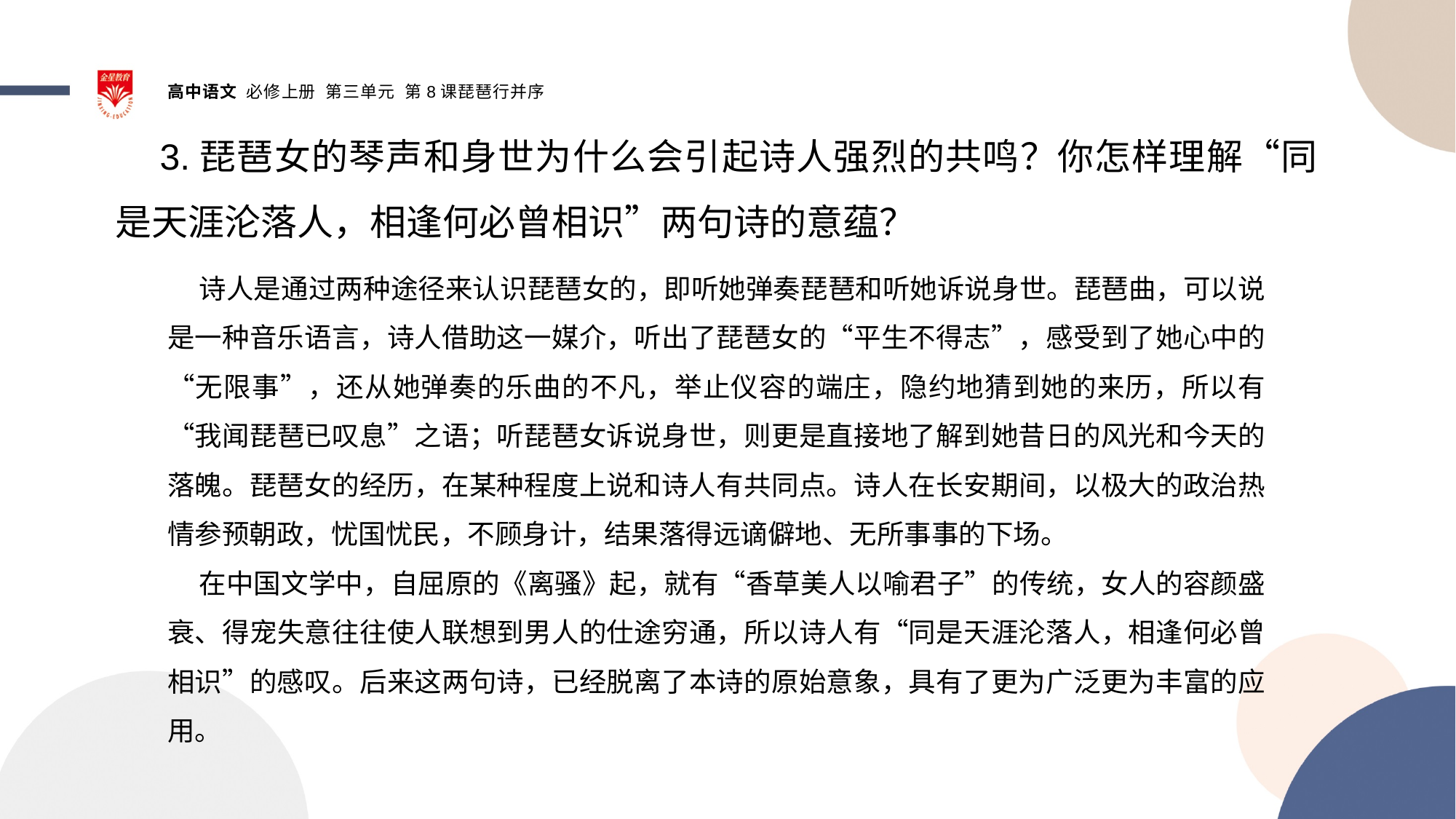

3.琵琶女的琴声和身世为什么会引起诗人强烈的共鸣？你怎样理解“同是天涯沦落人，相逢何必曾相识”两句诗的意蕴？
    诗人是通过两种途径来认识琵琶女的，即听她弹奏琵琶和听她诉说身世。琵琶曲，可以说是一种音乐语言，诗人借助这一媒介，听出了琵琶女的“平生不得志”，感受到了她心中的“无限事”，还从她弹奏的乐曲的不凡，举止仪容的端庄，隐约地猜到她的来历，所以有“我闻琵琶已叹息”之语；听琵琶女诉说身世，则更是直接地了解到她昔日的风光和今天的落魄。琵琶女的经历，在某种程度上说和诗人有共同点。诗人在长安期间，以极大的政治热情参预朝政，忧国忧民，不顾身计，结果落得远谪僻地、无所事事的下场。
    在中国文学中，自屈原的《离骚》起，就有“香草美人以喻君子”的传统，女人的容颜盛衰、得宠失意往往使人联想到男人的仕途穷通，所以诗人有“同是天涯沦落人，相逢何必曾相识”的感叹。后来这两句诗，已经脱离了本诗的原始意象，具有了更为广泛更为丰富的应用。